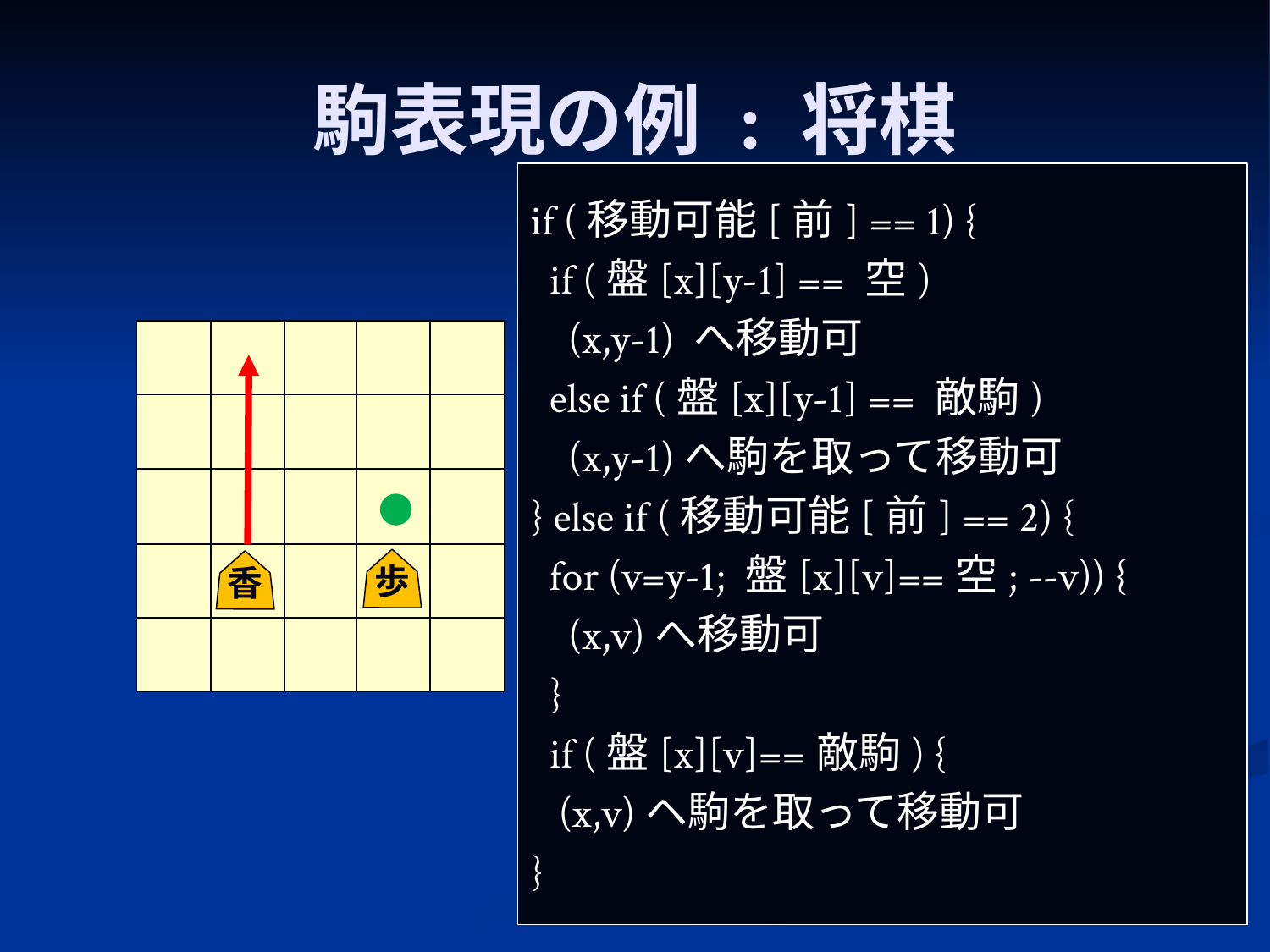

# 駒表現の例 : 将棋
if (移動可能[前] == 1) {
  if (盤[x][y-1] == 空)
    (x,y-1) へ移動可
  else if (盤[x][y-1] == 敵駒)
    (x,y-1)へ駒を取って移動可
} else if (移動可能[前] == 2) {
  for (v=y-1; 盤[x][v]==空; --v)) {
    (x,v)へ移動可
  }
  if (盤[x][v]==敵駒) {
   (x,v)ヘ駒を取って移動可
}

歩
香